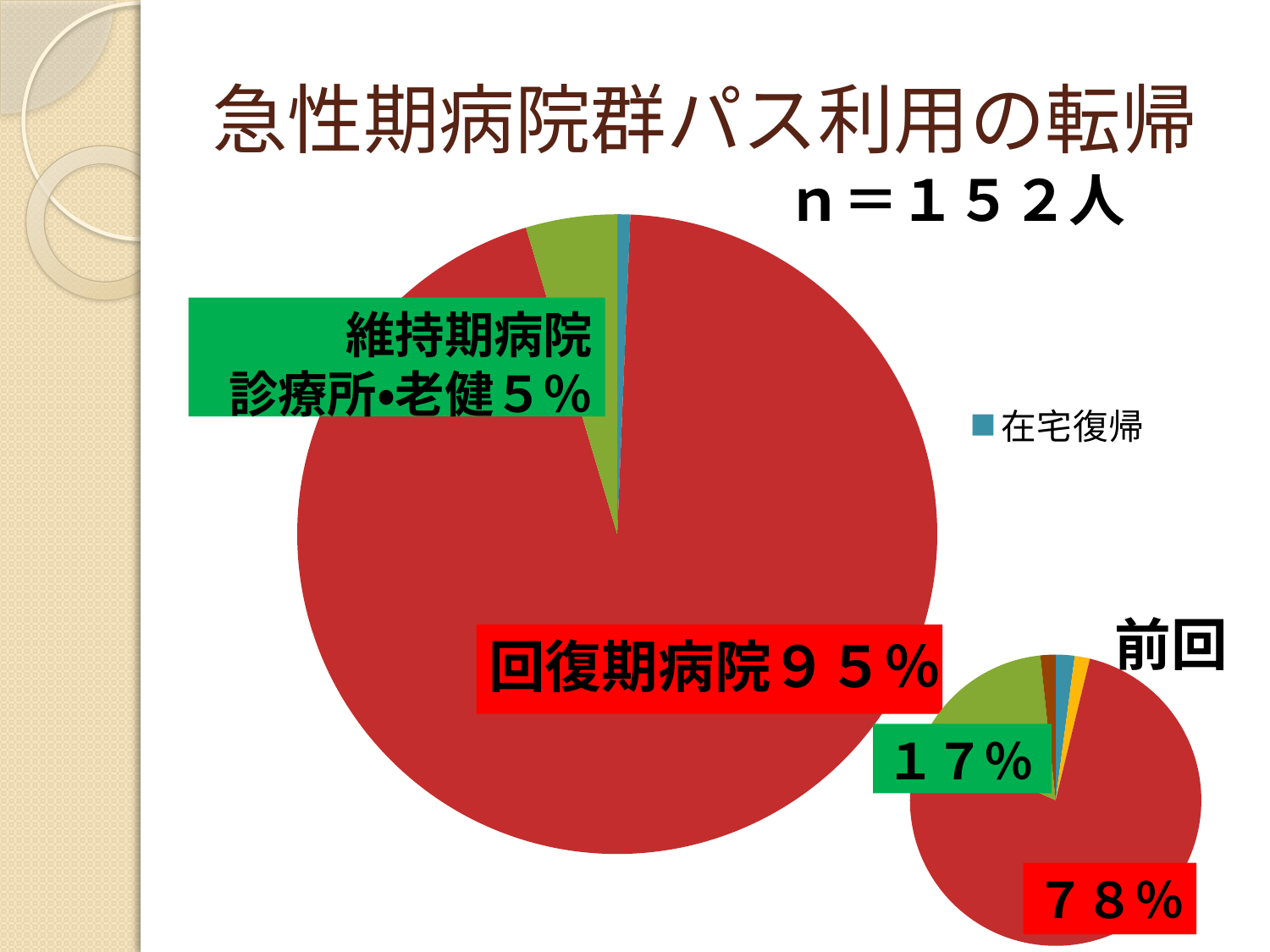

# 急性期病院群パス利用の転帰
ｎ＝１５２人

### Chart

| Category | 患者数 |
|---|---|
| 在宅復帰 | 1.0 |
| 急性期病院・診療所 | 0.0 |
| 回復期病院 | 144.0 |
| 維持期病院・診療所・老健 | 7.0 |
| 死亡 | 0.0 |
維持期病院
診療所・老健５％
前回

### Chart

| Category | 患者数 |
|---|---|
| 在宅復帰 | 5.0 |
| 急性期病院・診療所 | 4.0 |
| 回復期病院 | 185.0 |
| 維持期病院・診療所・老健 | 40.0 |
| 死亡 | 4.0 |
１７％
７８％
回復期病院９５％